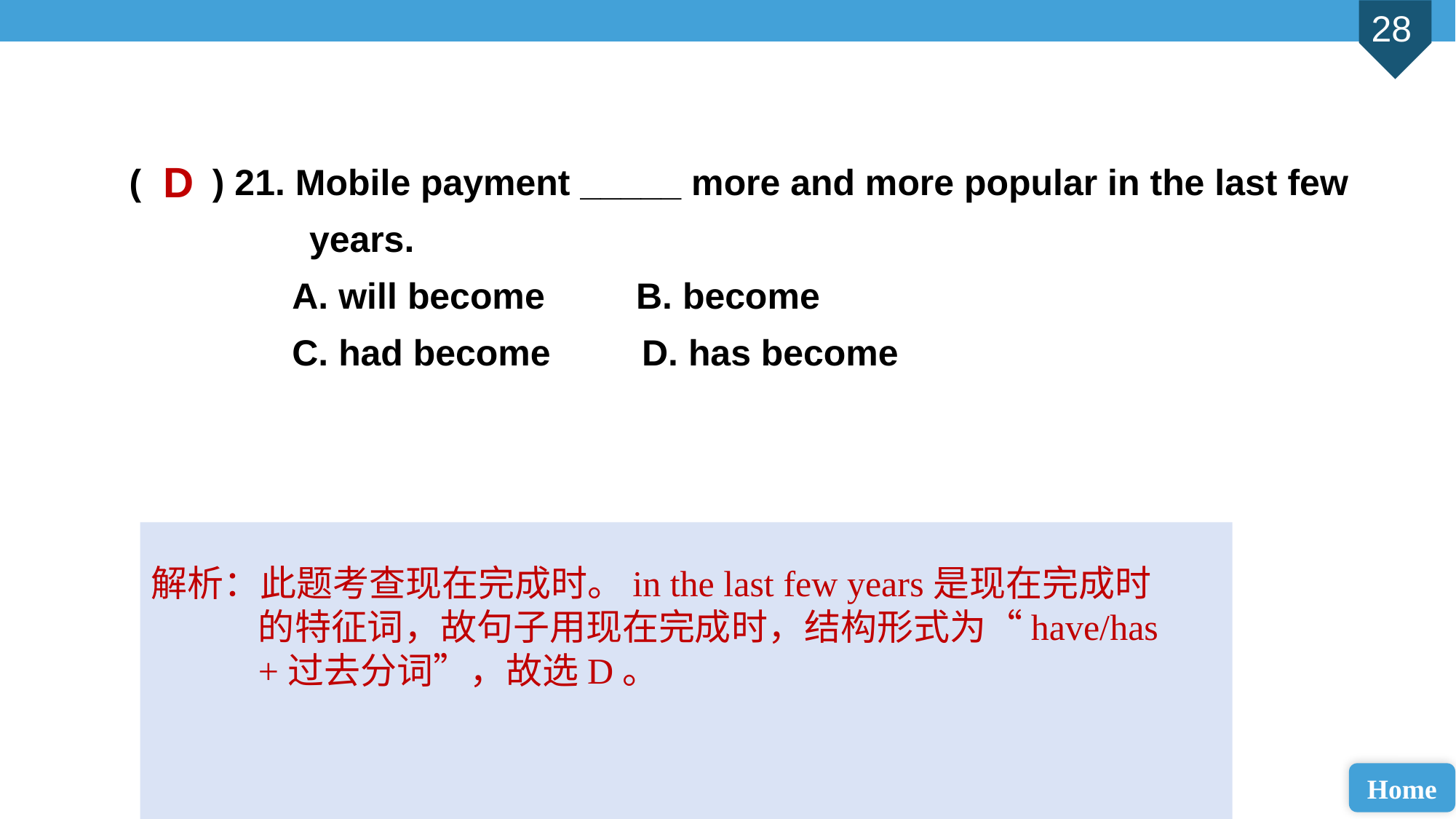

(       ) 21. Mobile payment _____ more and more popular in the last few 	       years.
                A. will become         B. become
                C. had become         D. has become
D

解析：此题考查现在完成时。in the last few years是现在完成时的特征词，故句子用现在完成时，结构形式为“have/has+过去分词”，故选D。